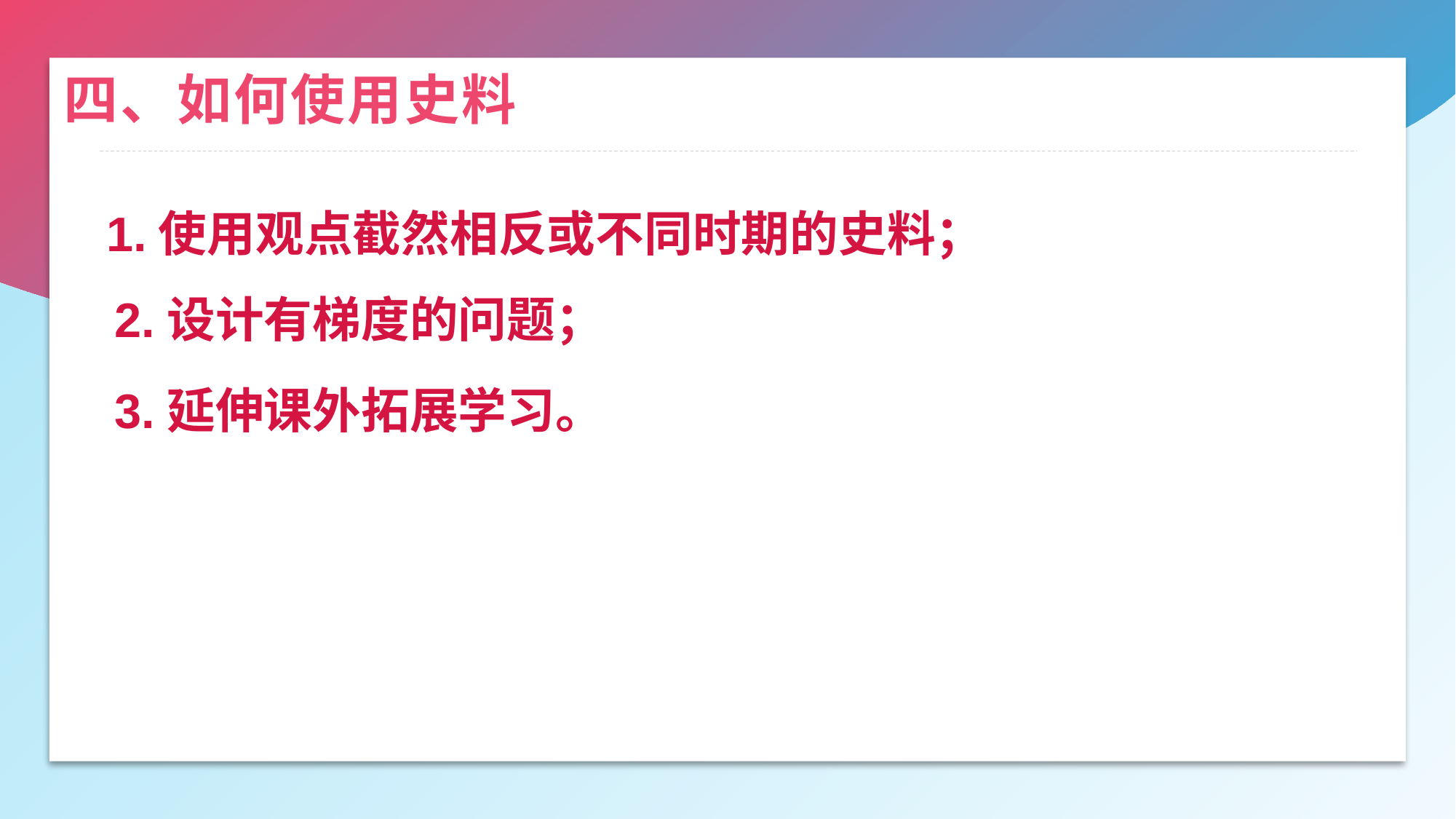

# 四、如何使用史料
1.使用观点截然相反或不同时期的史料；
2.设计有梯度的问题；
3.延伸课外拓展学习。